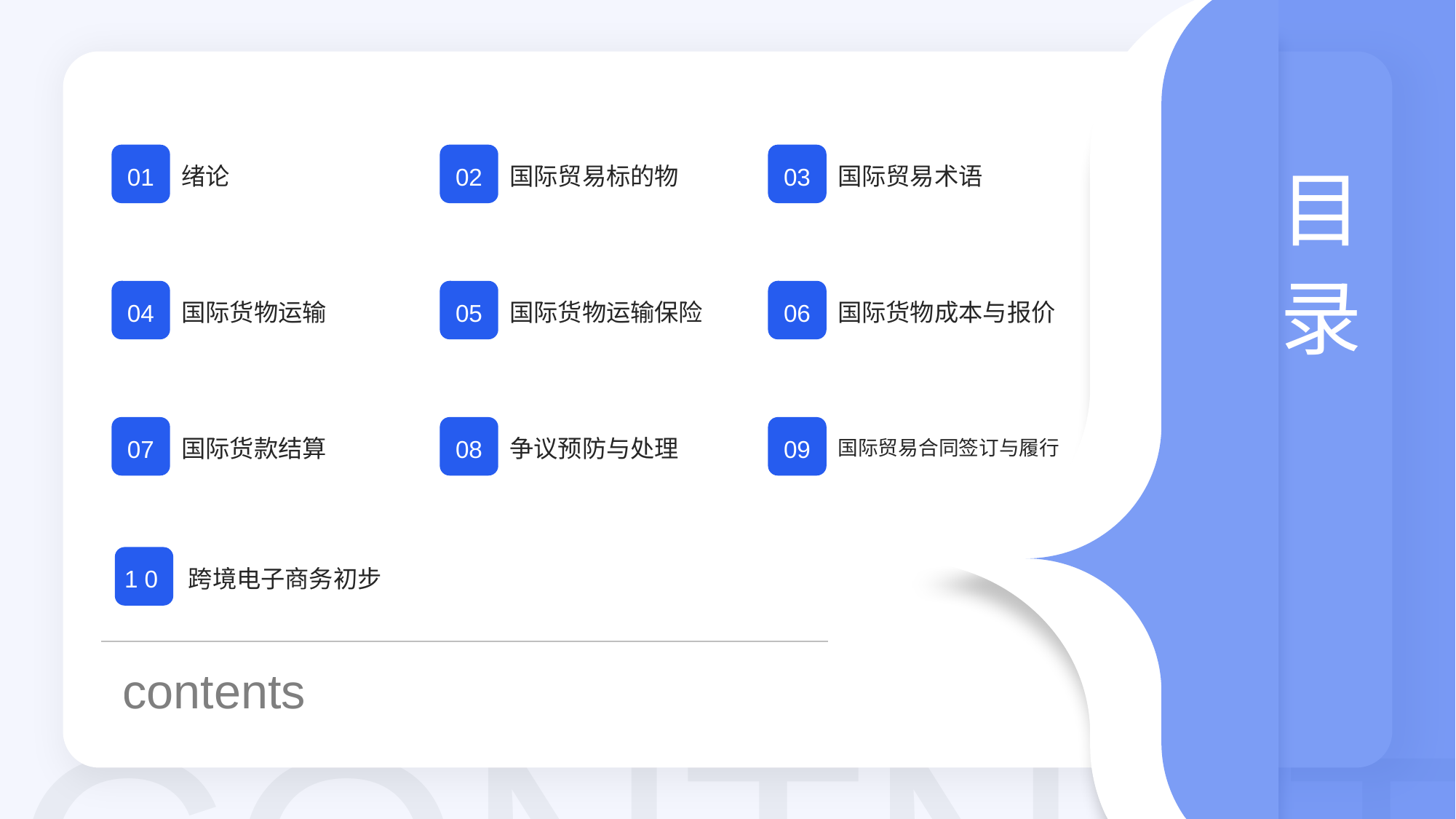

目
录

01
02
03
绪论
国际贸易标的物
国际贸易术语

04
05
06
国际货物运输
国际货物运输保险
国际货物成本与报价

07
08
09
国际货款结算
争议预防与处理
国际贸易合同签订与履行

1 0
跨境电子商务初步
CONTNETS
contents